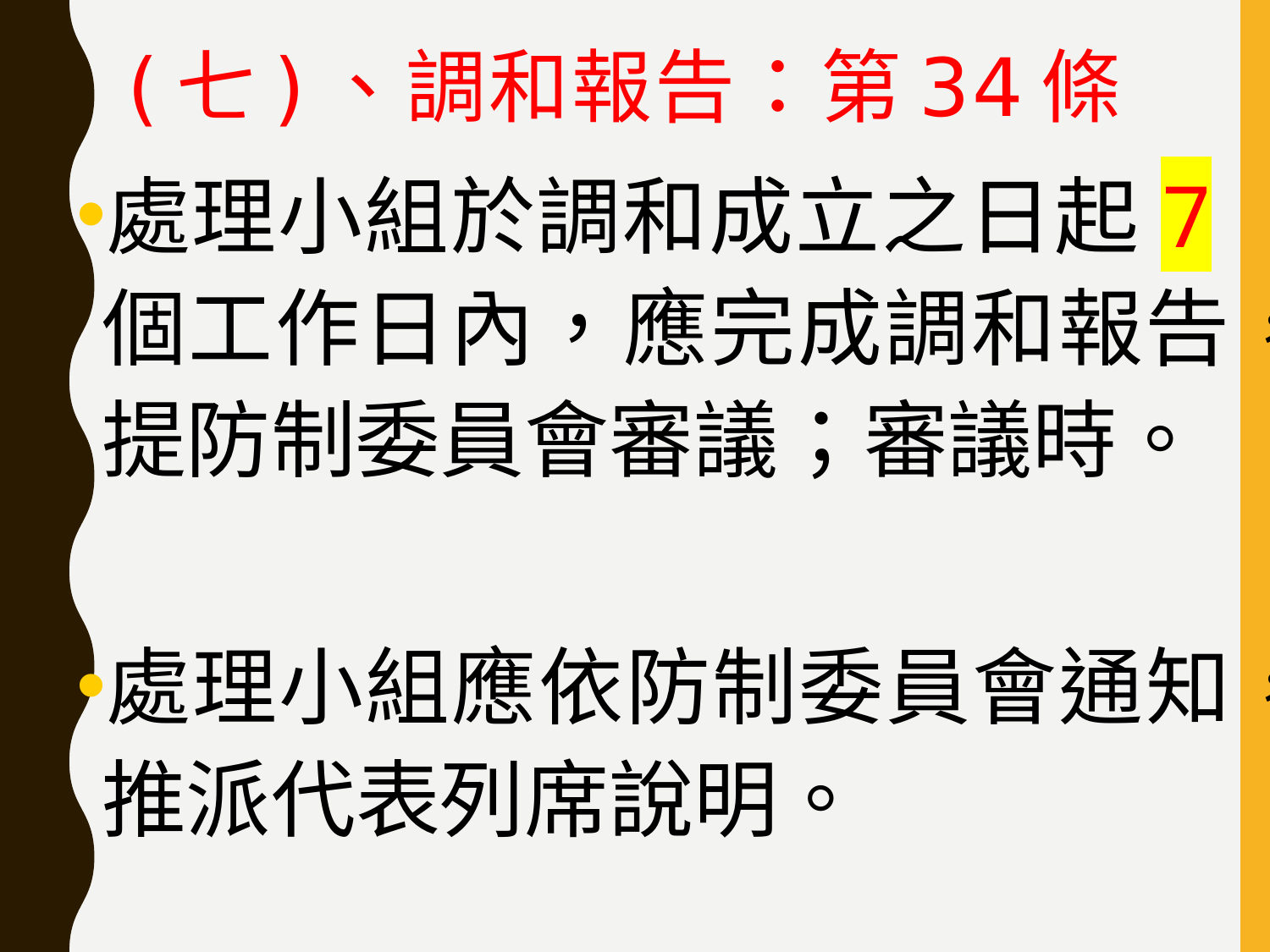

# (七)、調和報告：第34條
處理小組於調和成立之日起7個工作日內，應完成調和報告，提防制委員會審議；審議時。

處理小組應依防制委員會通知，推派代表列席說明。